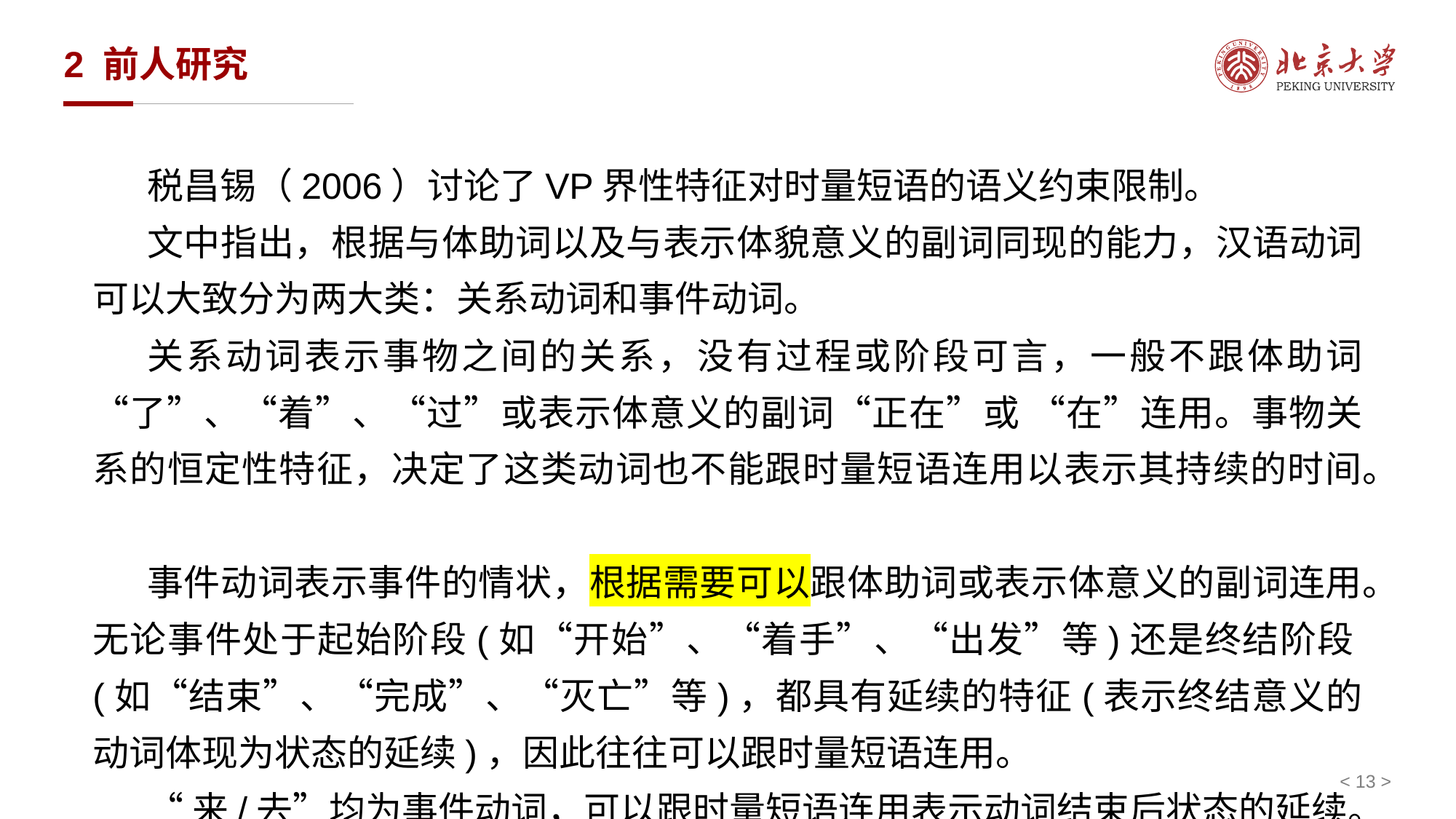

# 2 前人研究
税昌锡（2006）讨论了VP界性特征对时量短语的语义约束限制。
文中指出，根据与体助词以及与表示体貌意义的副词同现的能力，汉语动词可以大致分为两大类：关系动词和事件动词。
关系动词表示事物之间的关系，没有过程或阶段可言，一般不跟体助词“了”、“着”、“过”或表示体意义的副词“正在”或 “在”连用。事物关系的恒定性特征，决定了这类动词也不能跟时量短语连用以表示其持续的时间。
事件动词表示事件的情状，根据需要可以跟体助词或表示体意义的副词连用。无论事件处于起始阶段(如“开始”、“着手”、“出发”等)还是终结阶段(如“结束”、“完成”、“灭亡”等)，都具有延续的特征(表示终结意义的动词体现为状态的延续)，因此往往可以跟时量短语连用。
“来/去”均为事件动词，可以跟时量短语连用表示动词结束后状态的延续。
< 13 >